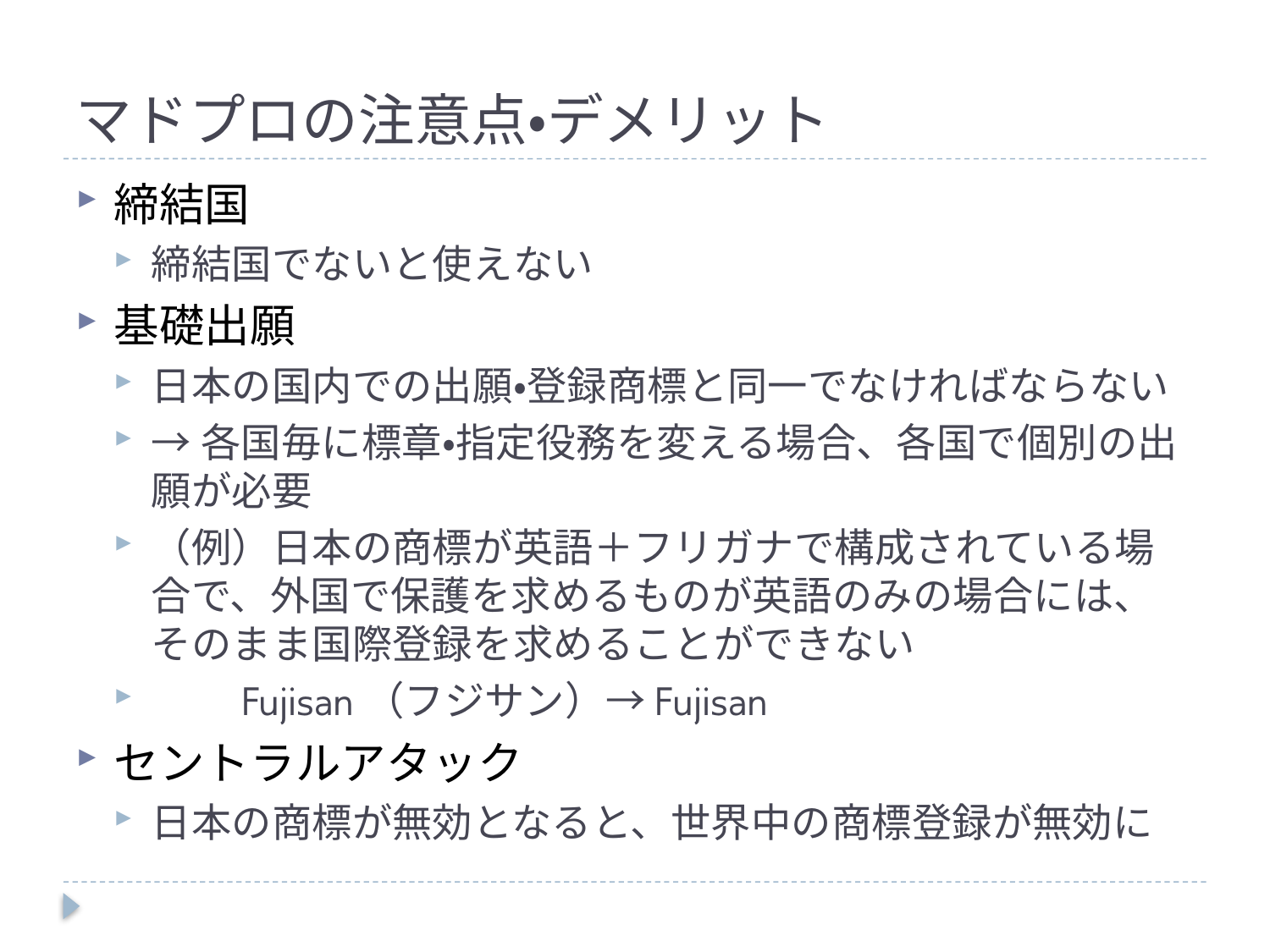

# マドプロの注意点・デメリット
締結国
締結国でないと使えない
基礎出願
日本の国内での出願・登録商標と同一でなければならない
→各国毎に標章・指定役務を変える場合、各国で個別の出願が必要
（例）日本の商標が英語＋フリガナで構成されている場合で、外国で保護を求めるものが英語のみの場合には、そのまま国際登録を求めることができない
　　Fujisan（フジサン）→Fujisan
セントラルアタック
日本の商標が無効となると、世界中の商標登録が無効に